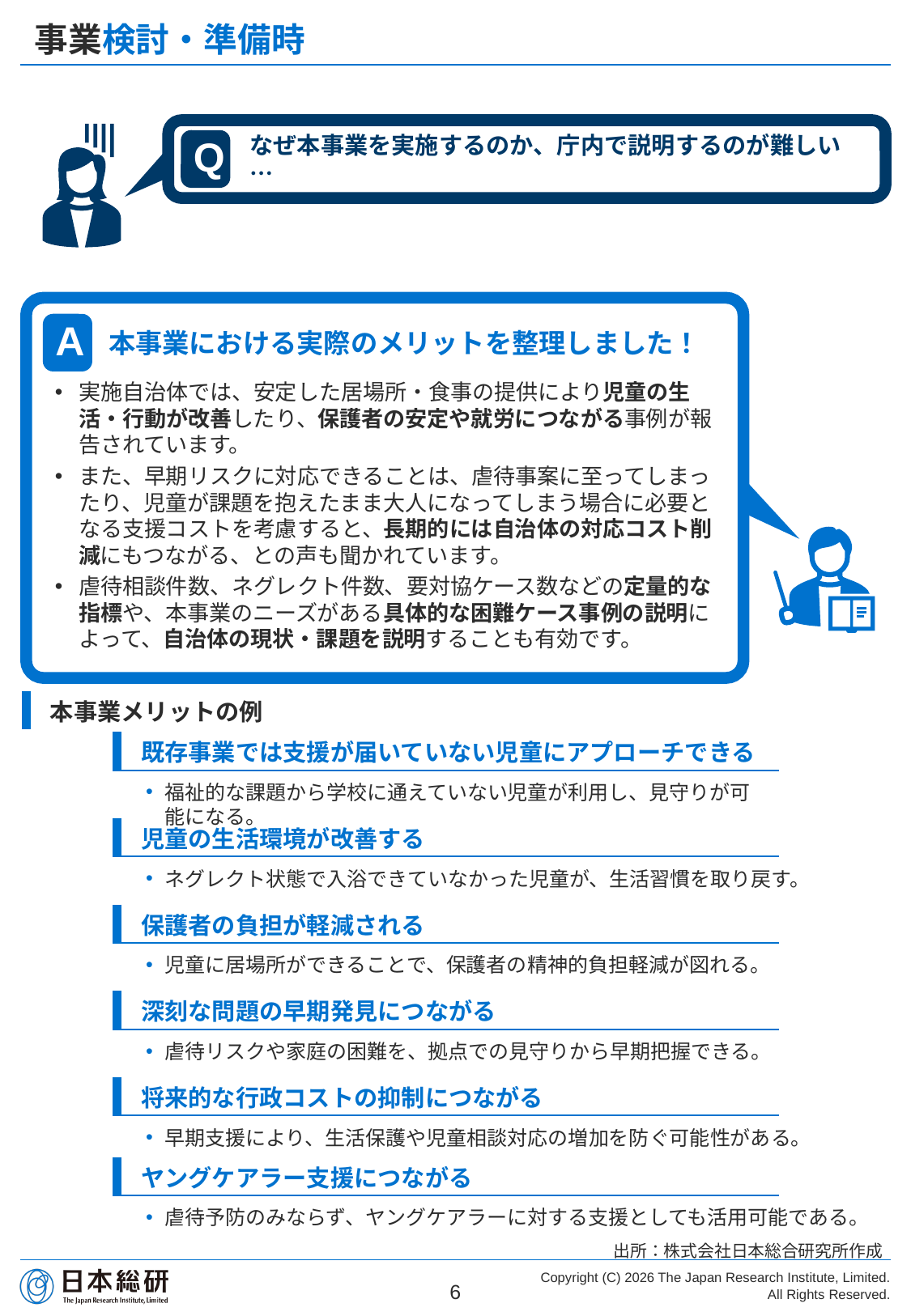

# 事業検討・準備時

Q
なぜ本事業を実施するのか、庁内で説明するのが難しい…

本事業における実際のメリットを整理しました！
A
実施自治体では、安定した居場所・食事の提供により児童の生活・行動が改善したり、保護者の安定や就労につながる事例が報告されています。
また、早期リスクに対応できることは、虐待事案に至ってしまったり、児童が課題を抱えたまま大人になってしまう場合に必要となる支援コストを考慮すると、長期的には自治体の対応コスト削減にもつながる、との声も聞かれています。
虐待相談件数、ネグレクト件数、要対協ケース数などの定量的な指標や、本事業のニーズがある具体的な困難ケース事例の説明によって、自治体の現状・課題を説明することも有効です。

| 本事業メリットの例 |
| --- |
| 既存事業では支援が届いていない児童にアプローチできる |
| --- |
福祉的な課題から学校に通えていない児童が利用し、見守りが可能になる。
| 児童の生活環境が改善する |
| --- |
ネグレクト状態で入浴できていなかった児童が、生活習慣を取り戻す。

| 保護者の負担が軽減される |
| --- |
児童に居場所ができることで、保護者の精神的負担軽減が図れる。
| 深刻な問題の早期発見につながる |
| --- |
虐待リスクや家庭の困難を、拠点での見守りから早期把握できる。
| 将来的な行政コストの抑制につながる |
| --- |
早期支援により、生活保護や児童相談対応の増加を防ぐ可能性がある。
| ヤングケアラー支援につながる |
| --- |
虐待予防のみならず、ヤングケアラーに対する支援としても活用可能である。
出所：株式会社日本総合研究所作成